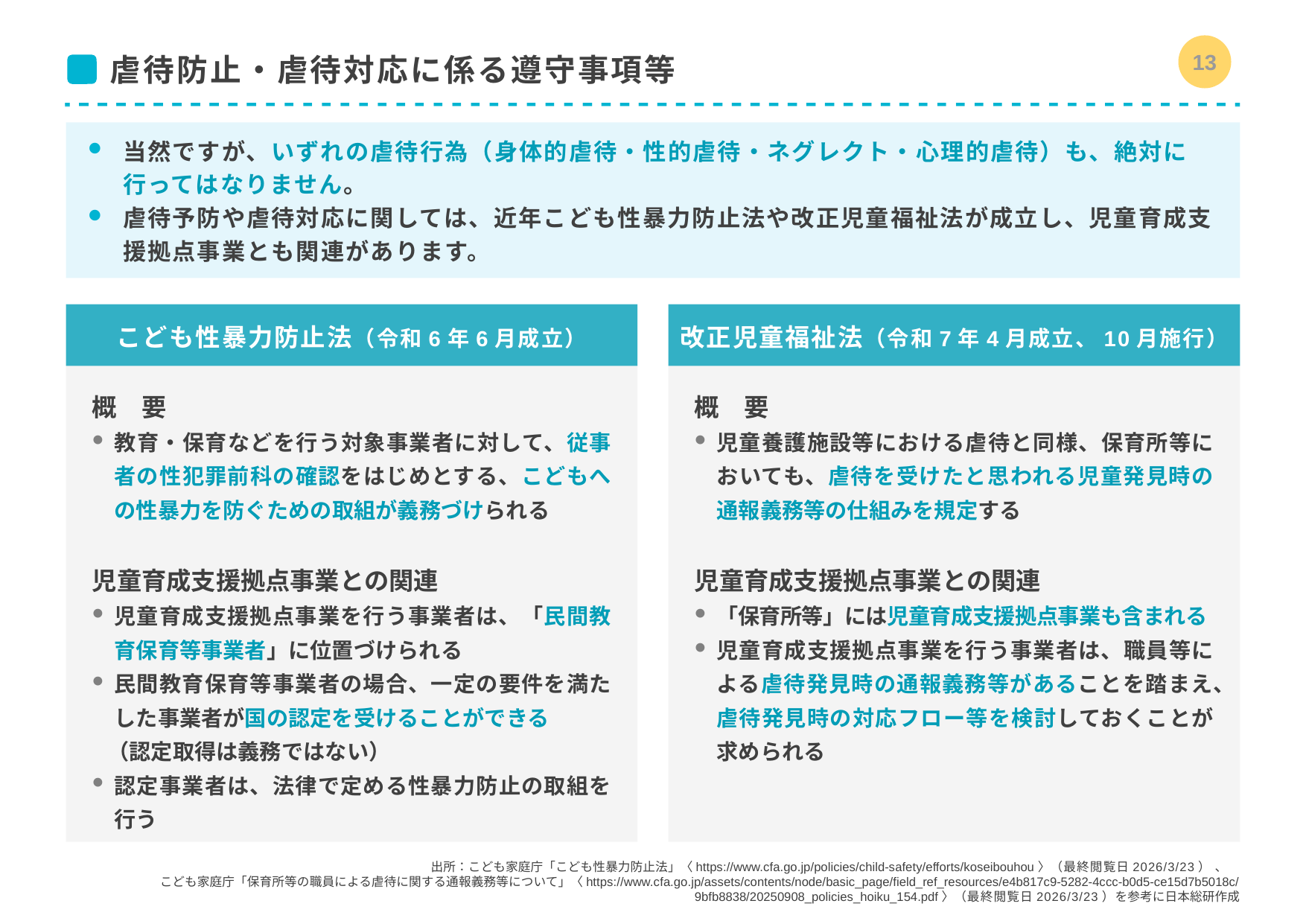

13
# 虐待防止・虐待対応に係る遵守事項等
当然ですが、いずれの虐待行為（身体的虐待・性的虐待・ネグレクト・心理的虐待）も、絶対に行ってはなりません。
虐待予防や虐待対応に関しては、近年こども性暴力防止法や改正児童福祉法が成立し、児童育成支援拠点事業とも関連があります。
こども性暴力防止法（令和6年6月成立）
概　要
教育・保育などを行う対象事業者に対して、従事者の性犯罪前科の確認をはじめとする、こどもへの性暴力を防ぐための取組が義務づけられる

児童育成支援拠点事業との関連
児童育成支援拠点事業を行う事業者は、「民間教育保育等事業者」に位置づけられる
民間教育保育等事業者の場合、一定の要件を満たした事業者が国の認定を受けることができる
  （認定取得は義務ではない）
認定事業者は、法律で定める性暴力防止の取組を行う
改正児童福祉法（令和7年4月成立、10月施行）
概　要
児童養護施設等における虐待と同様、保育所等においても、虐待を受けたと思われる児童発見時の通報義務等の仕組みを規定する

児童育成支援拠点事業との関連
「保育所等」には児童育成支援拠点事業も含まれる
児童育成支援拠点事業を行う事業者は、職員等による虐待発見時の通報義務等があることを踏まえ、虐待発見時の対応フロー等を検討しておくことが求められる
出所：こども家庭庁「こども性暴力防止法」〈https://www.cfa.go.jp/policies/child-safety/efforts/koseibouhou〉（最終閲覧日2026/3/23） 、　
こども家庭庁「保育所等の職員による虐待に関する通報義務等について」〈https://www.cfa.go.jp/assets/contents/node/basic_page/field_ref_resources/e4b817c9-5282-4ccc-b0d5-ce15d7b5018c/9bfb8838/20250908_policies_hoiku_154.pdf〉（最終閲覧日2026/3/23）を参考に日本総研作成